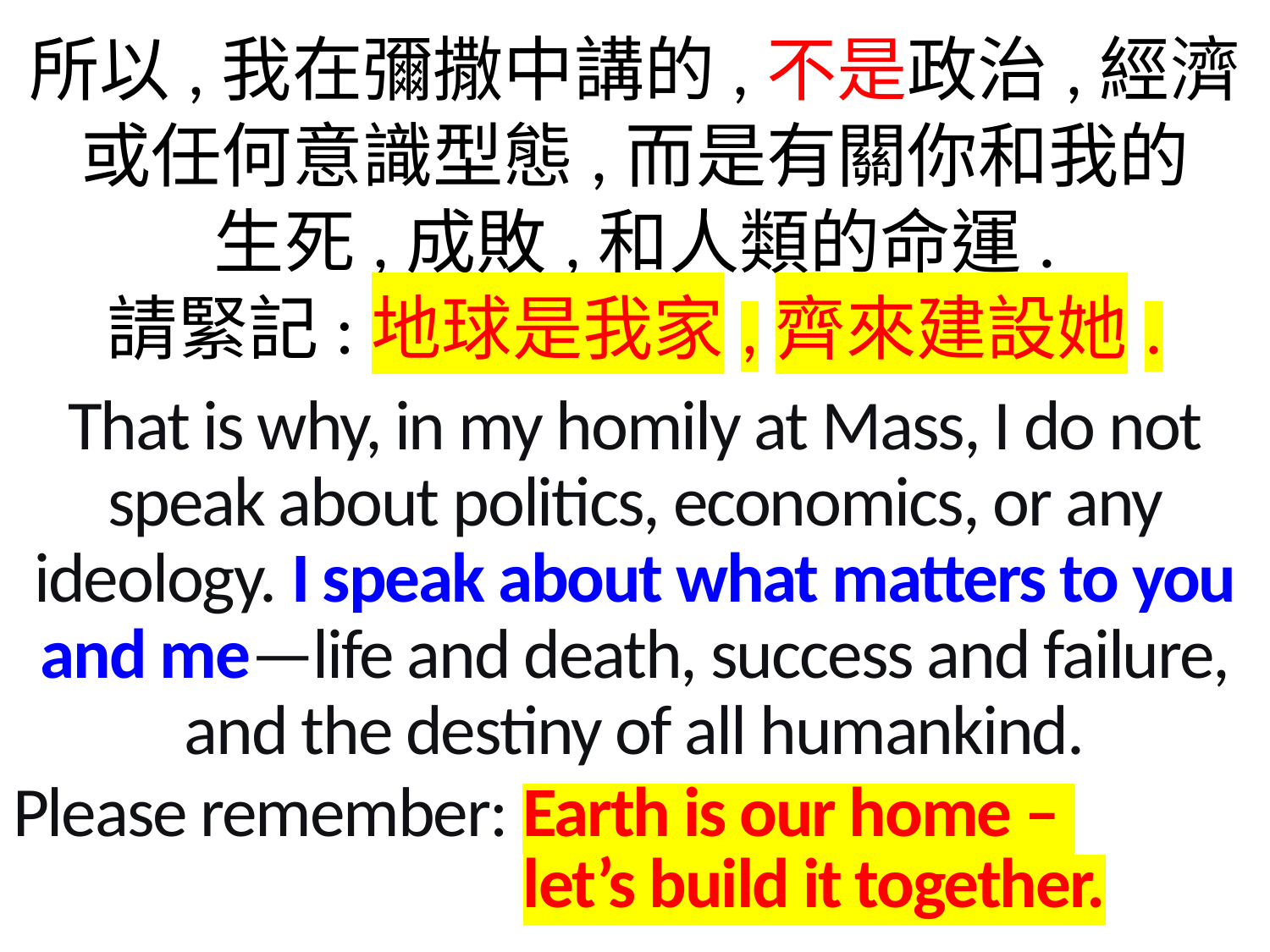

所以,我在彌撒中講的,不是政治,經濟或任何意識型態,而是有關你和我的
生死,成敗,和人類的命運.
請緊記:地球是我家,齊來建設她.
That is why, in my homily at Mass, I do not speak about politics, economics, or any ideology. I speak about what matters to you and me—life and death, success and failure, and the destiny of all humankind.
Please remember: Earth is our home –
                                    let’s build it together.